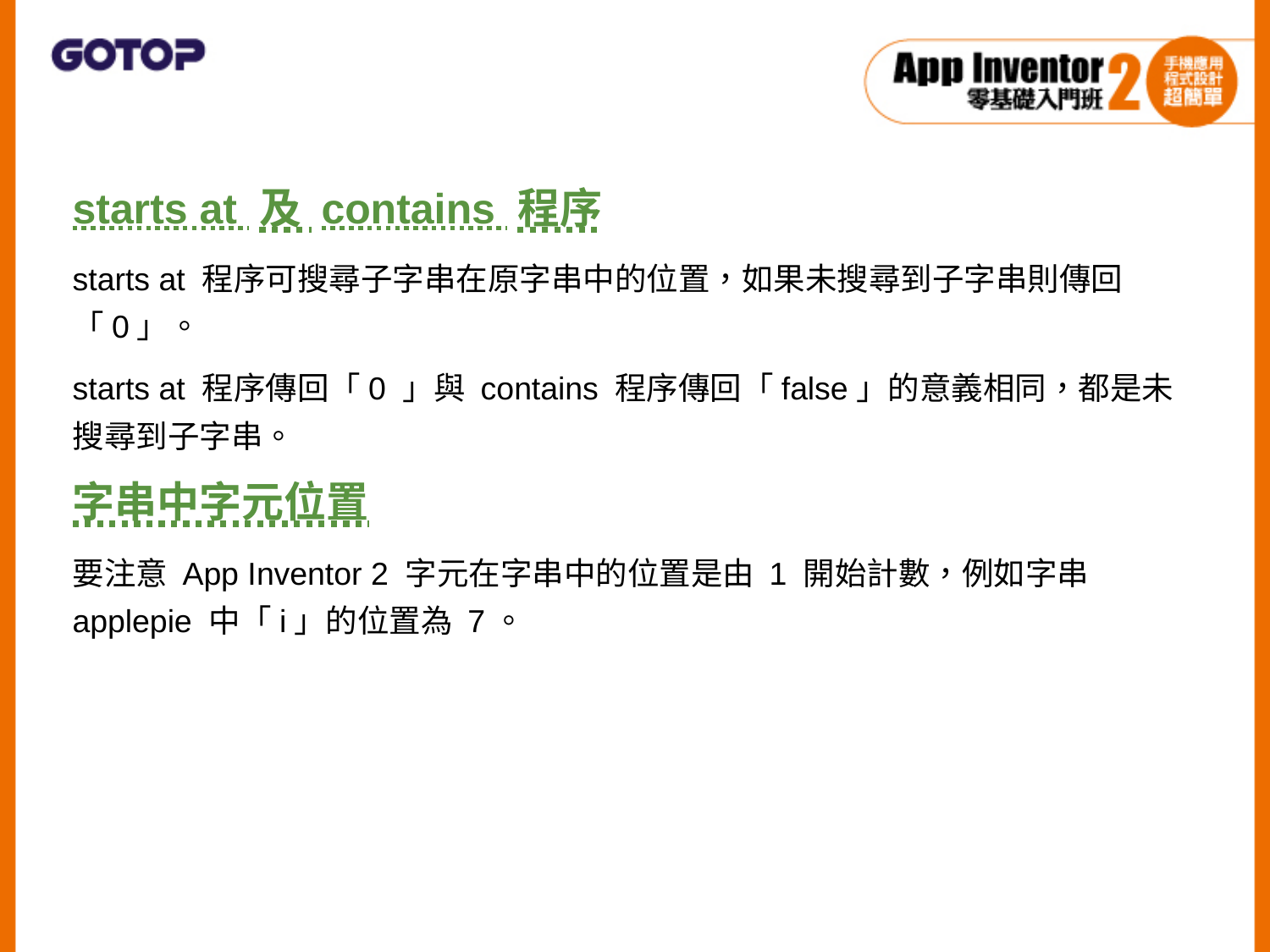

starts at 及 contains 程序
starts at 程序可搜尋子字串在原字串中的位置，如果未搜尋到子字串則傳回「0」。
starts at 程序傳回「0 」與 contains 程序傳回「false」的意義相同，都是未搜尋到子字串。
字串中字元位置
要注意 App Inventor 2 字元在字串中的位置是由 1 開始計數，例如字串 applepie 中「i」的位置為 7。